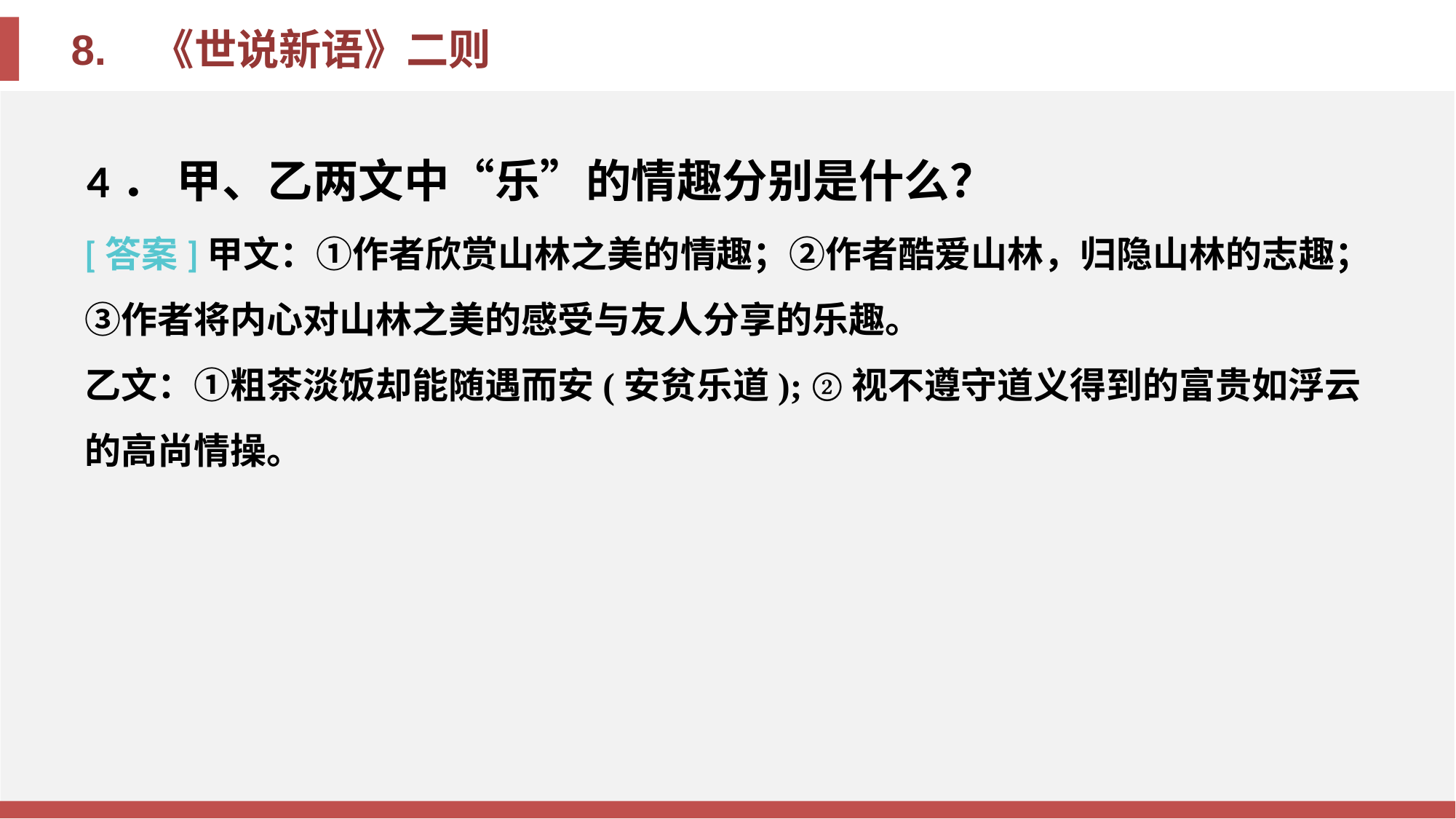

4． 甲、乙两文中“乐”的情趣分别是什么？
[答案]甲文：①作者欣赏山林之美的情趣；②作者酷爱山林，归隐山林的志趣；③作者将内心对山林之美的感受与友人分享的乐趣。
乙文：①粗茶淡饭却能随遇而安(安贫乐道); ②视不遵守道义得到的富贵如浮云的高尚情操。